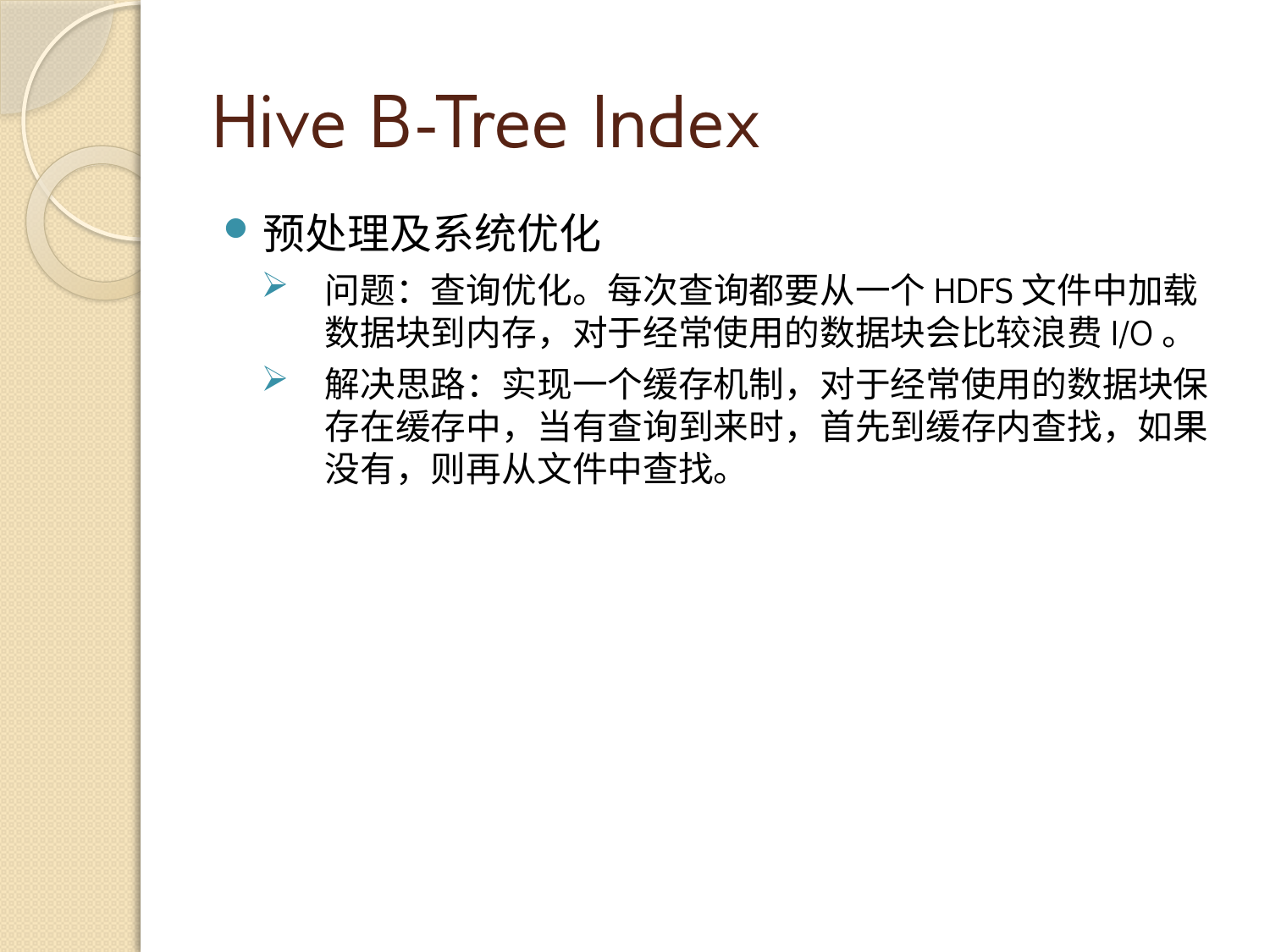

# Hive B-Tree Index
预处理及系统优化
问题：查询优化。每次查询都要从一个HDFS文件中加载数据块到内存，对于经常使用的数据块会比较浪费I/O。
解决思路：实现一个缓存机制，对于经常使用的数据块保存在缓存中，当有查询到来时，首先到缓存内查找，如果没有，则再从文件中查找。